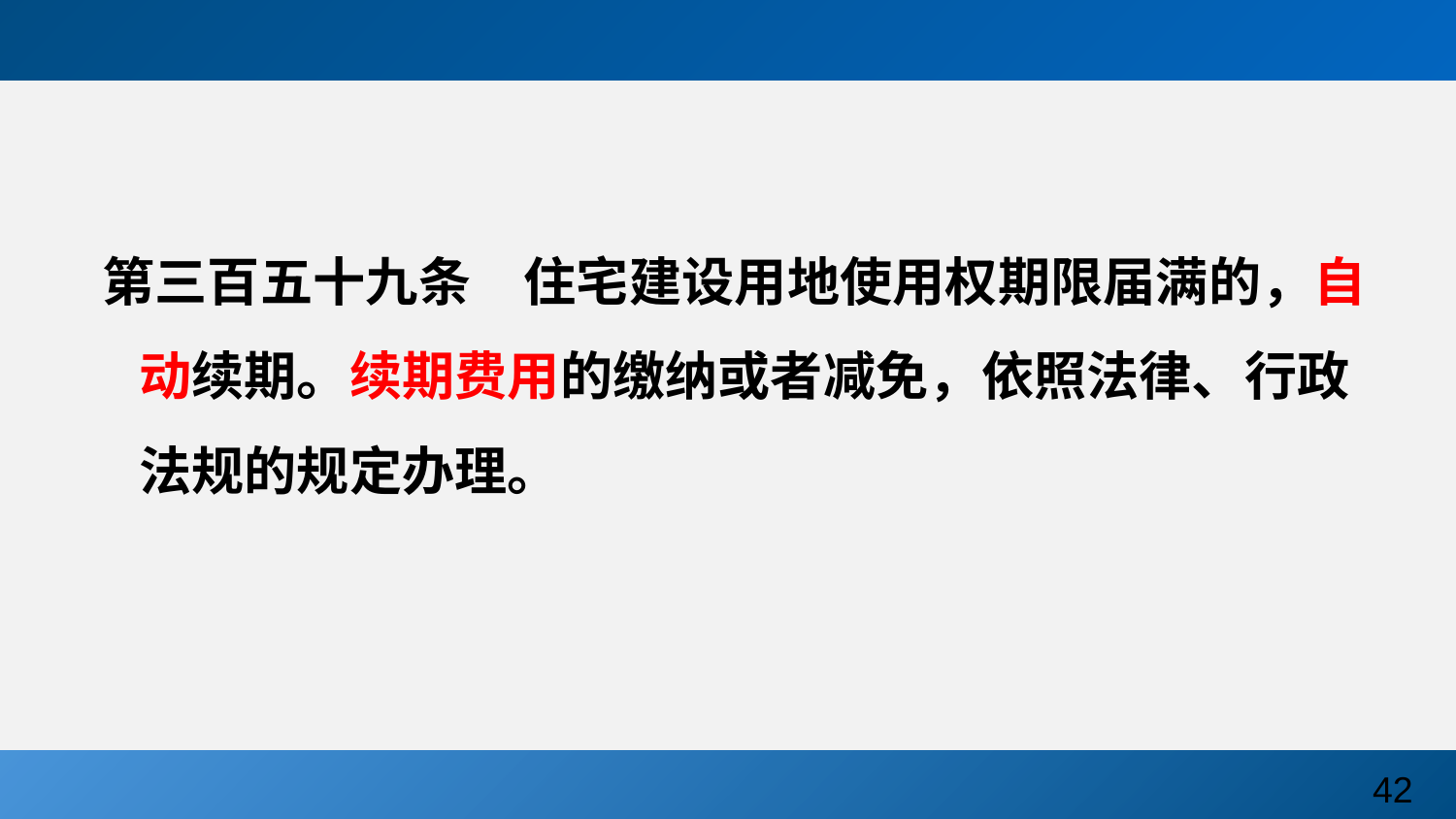

第三百五十九条  住宅建设用地使用权期限届满的，自动续期。续期费用的缴纳或者减免，依照法律、行政法规的规定办理。

42